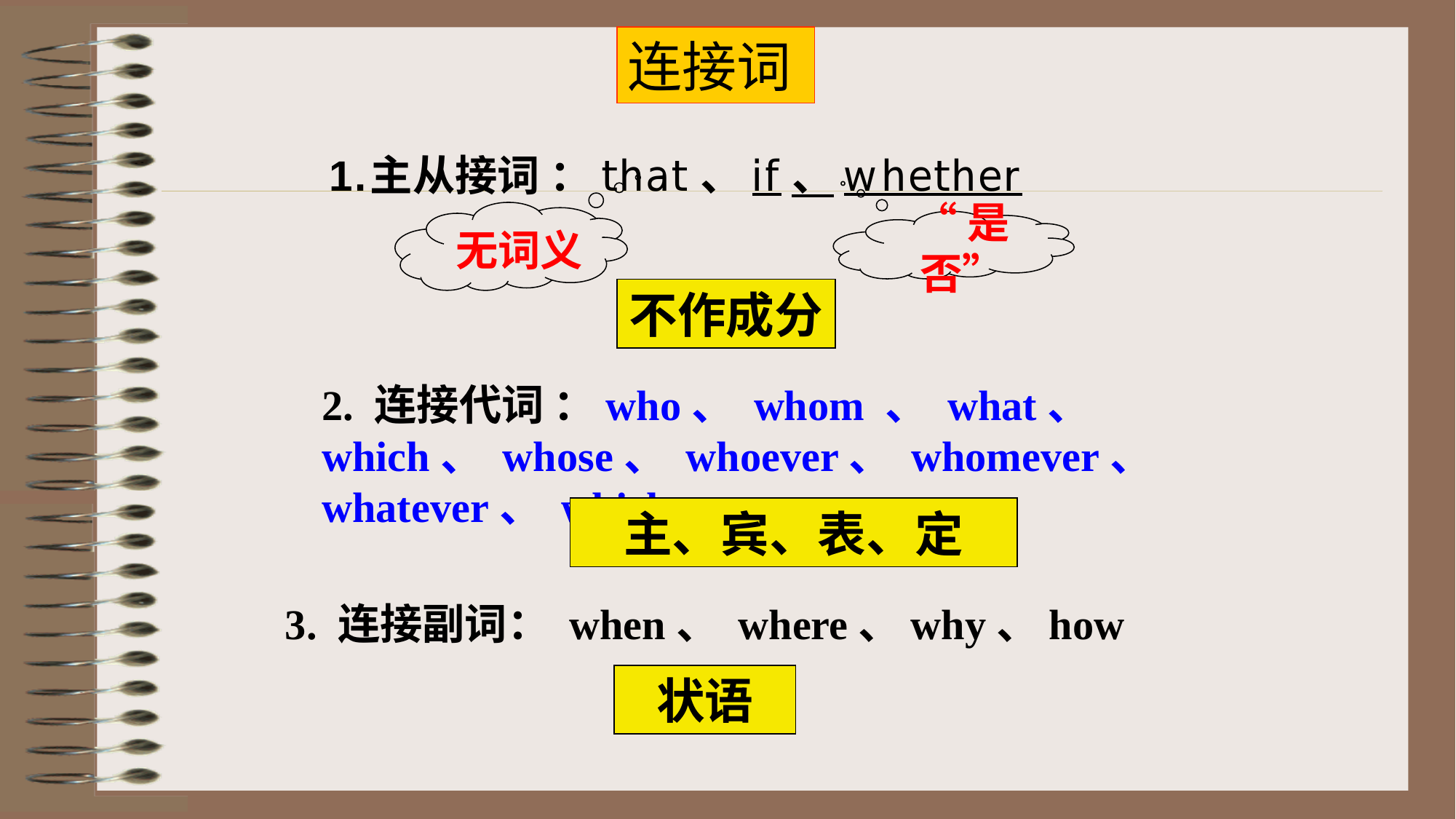

连接词
主从接词 ：that、if、whether
无词义
“是否”
不作成分
2. 连接代词 ：who、 whom 、 what、 which、 whose、 whoever、 whomever、 whatever、 whichever
主、宾、表、定
3. 连接副词： when、 where、why、how
状语